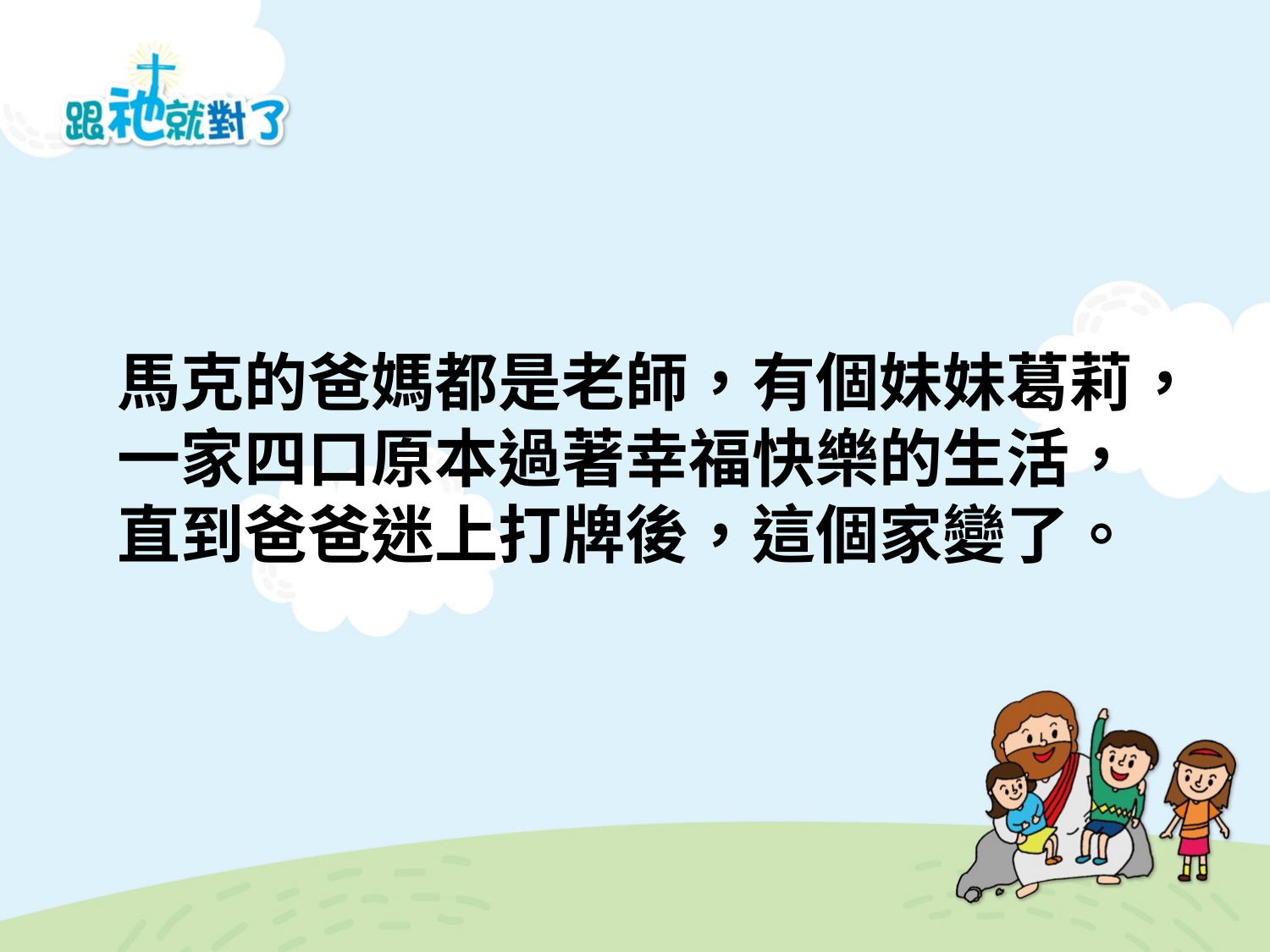

馬克的爸媽都是老師，有個妹妹葛莉，一家四口原本過著幸福快樂的生活，直到爸爸迷上打牌後，這個家變了。